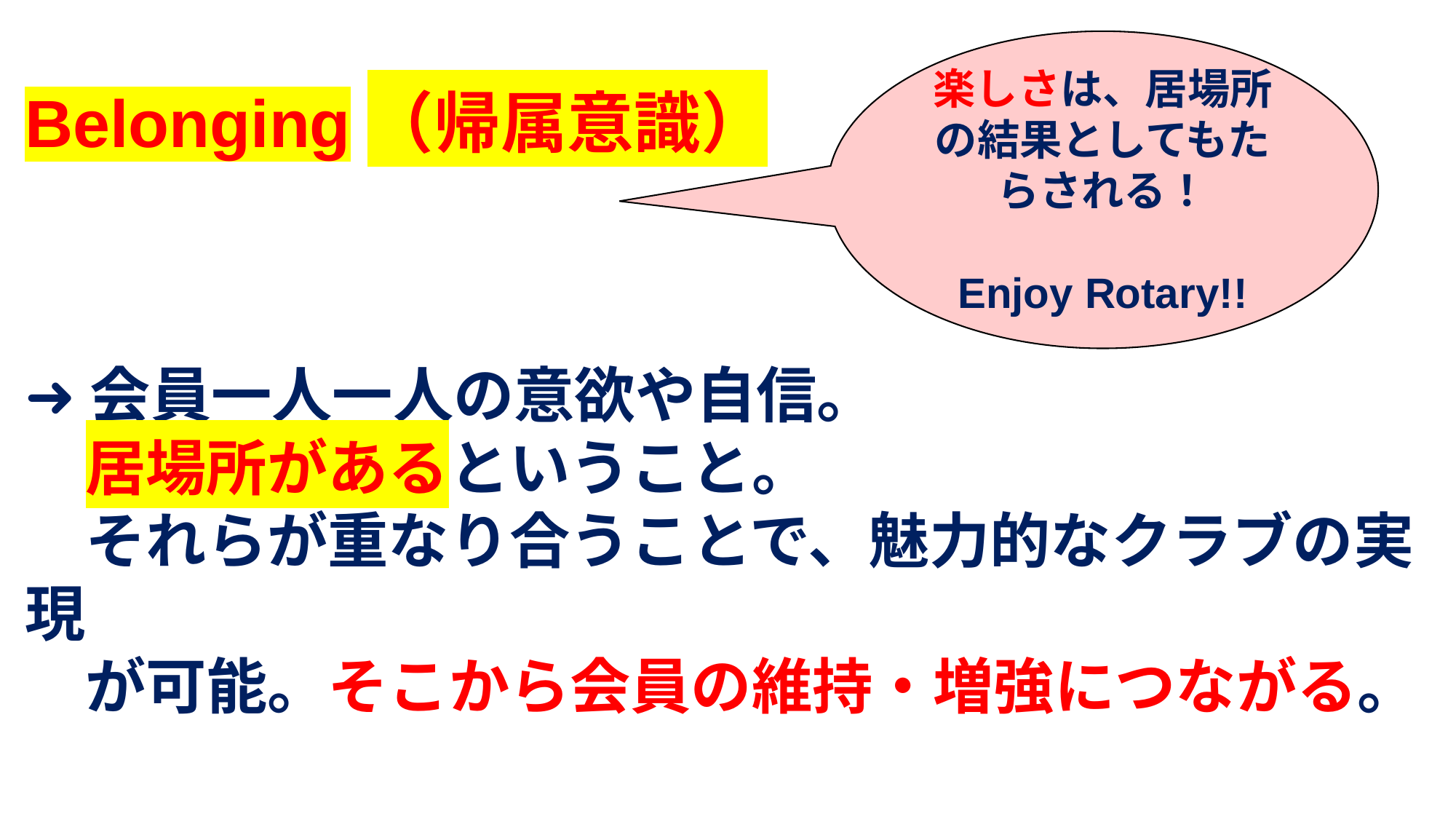

Belonging（帰属意識）

➜会員一人一人の意欲や自信。
　居場所があるということ。
　それらが重なり合うことで、魅力的なクラブの実現
　が可能。そこから会員の維持・増強につながる。

楽しさは、居場所の結果としてもたらされる！

Enjoy Rotary!!